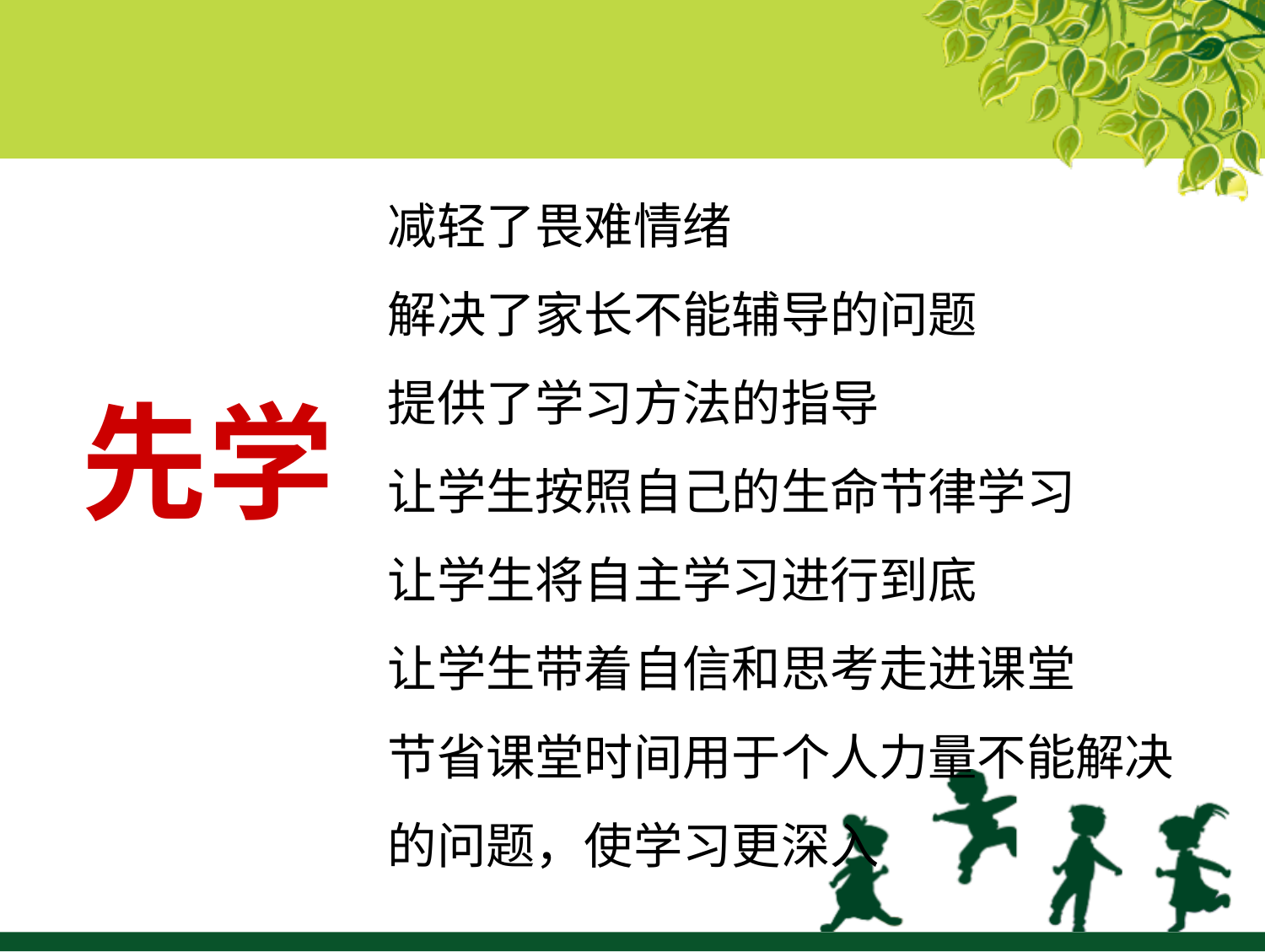

减轻了畏难情绪
解决了家长不能辅导的问题
提供了学习方法的指导
让学生按照自己的生命节律学习
让学生将自主学习进行到底
让学生带着自信和思考走进课堂
节省课堂时间用于个人力量不能解决的问题，使学习更深入
先学